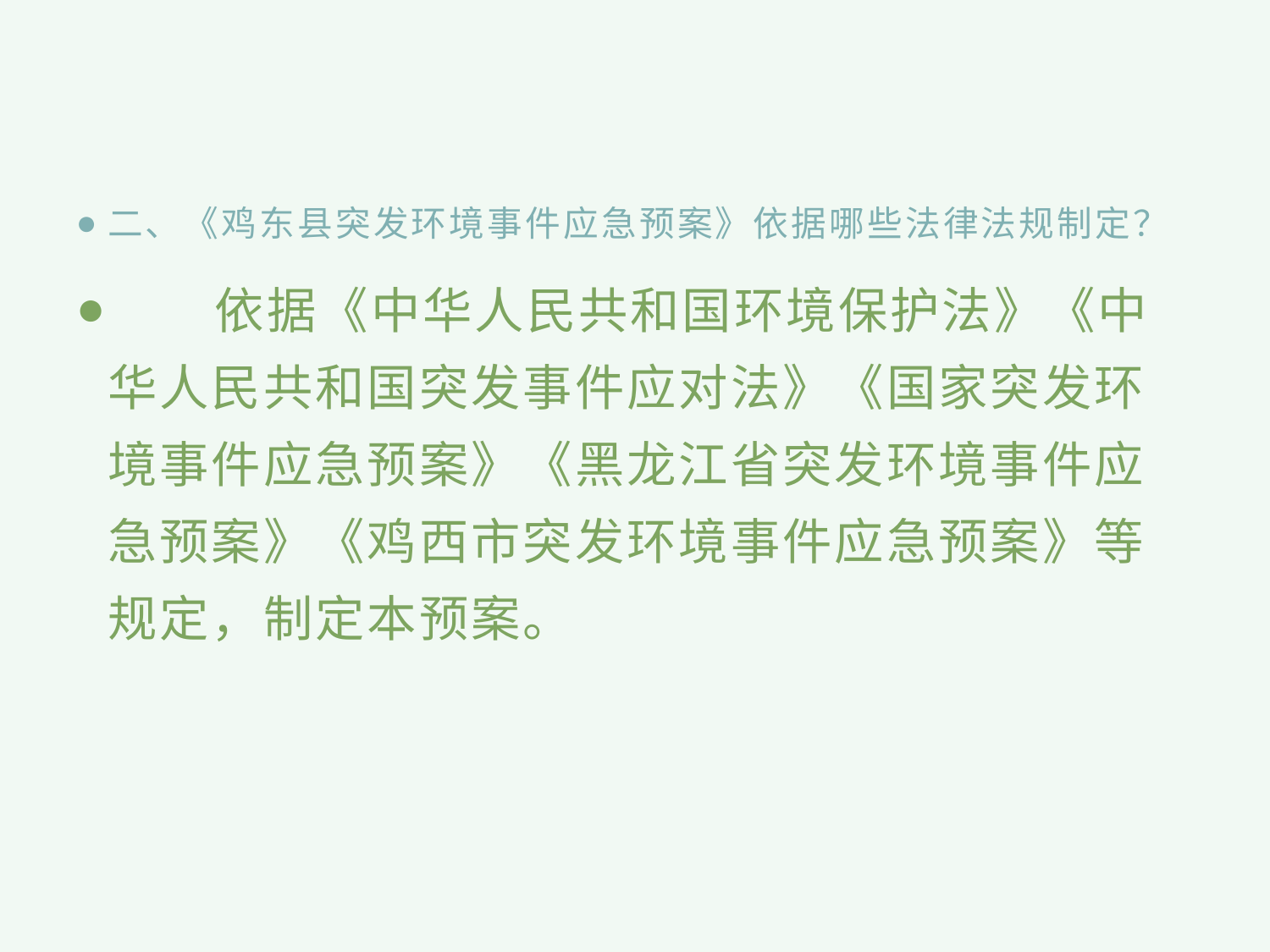

二、《鸡东县突发环境事件应急预案》依据哪些法律法规制定？
       依据《中华人民共和国环境保护法》《中华人民共和国突发事件应对法》《国家突发环境事件应急预案》《黑龙江省突发环境事件应急预案》《鸡西市突发环境事件应急预案》等规定，制定本预案。